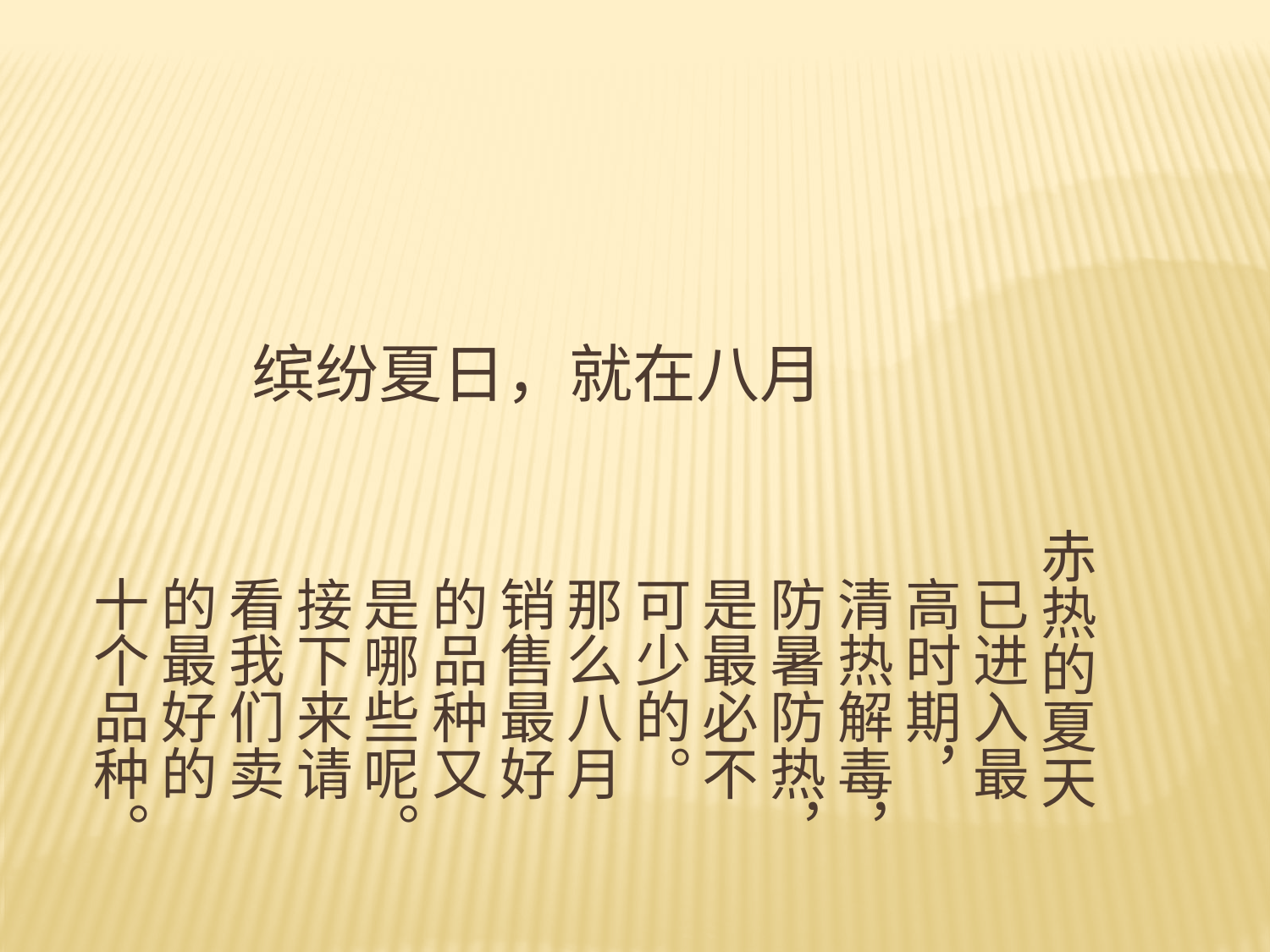

# 缤纷夏日，就在八月
赤热的夏天已进入最高时期，清热解毒，防暑防热，是最必不可少的。那么八月销售最好的品种又是哪些呢。接下来请看我们卖的最好的十个品种。